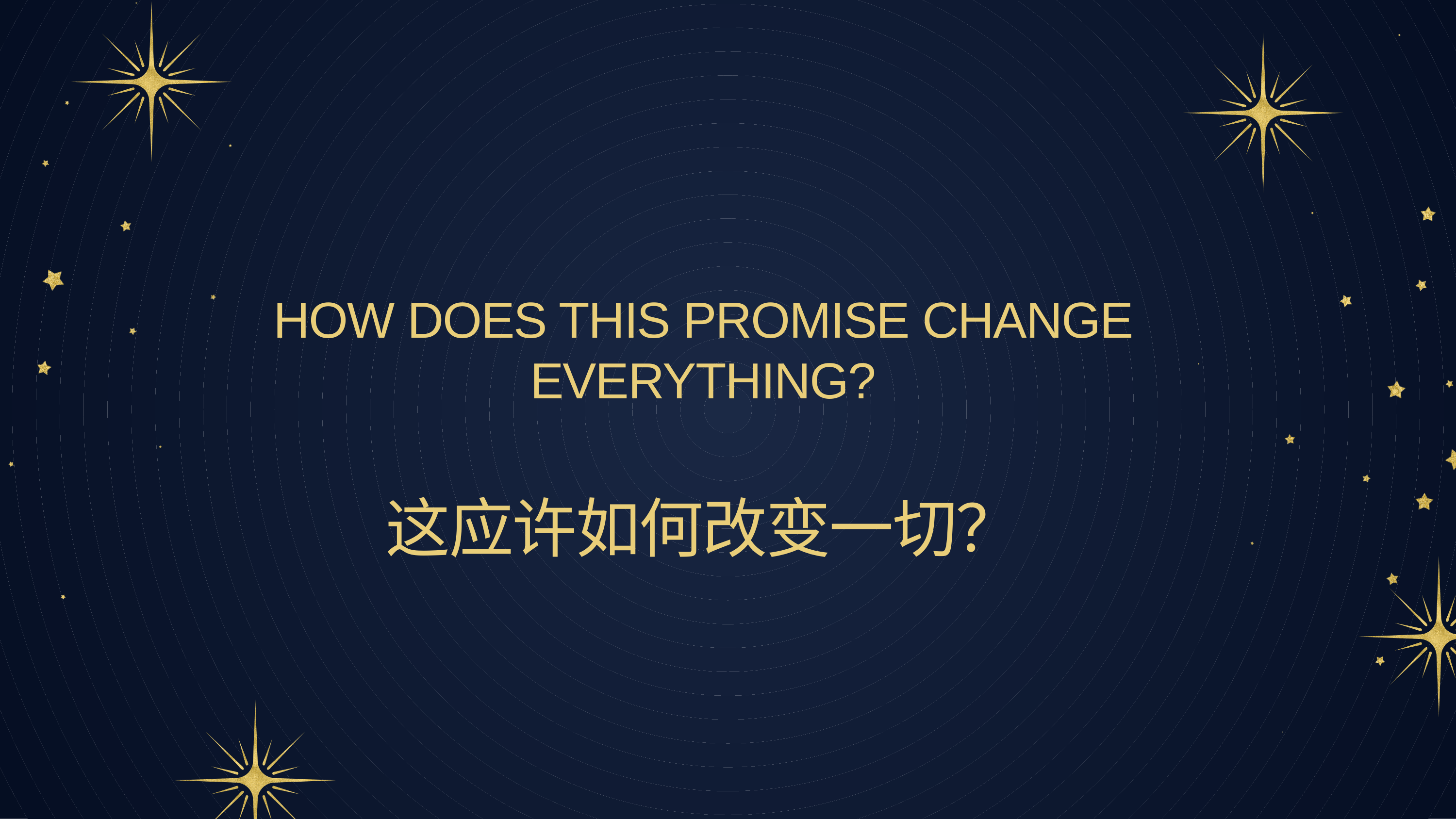

HOW DOES THIS PROMISE CHANGE EVERYTHING?
这应许如何改变一切？